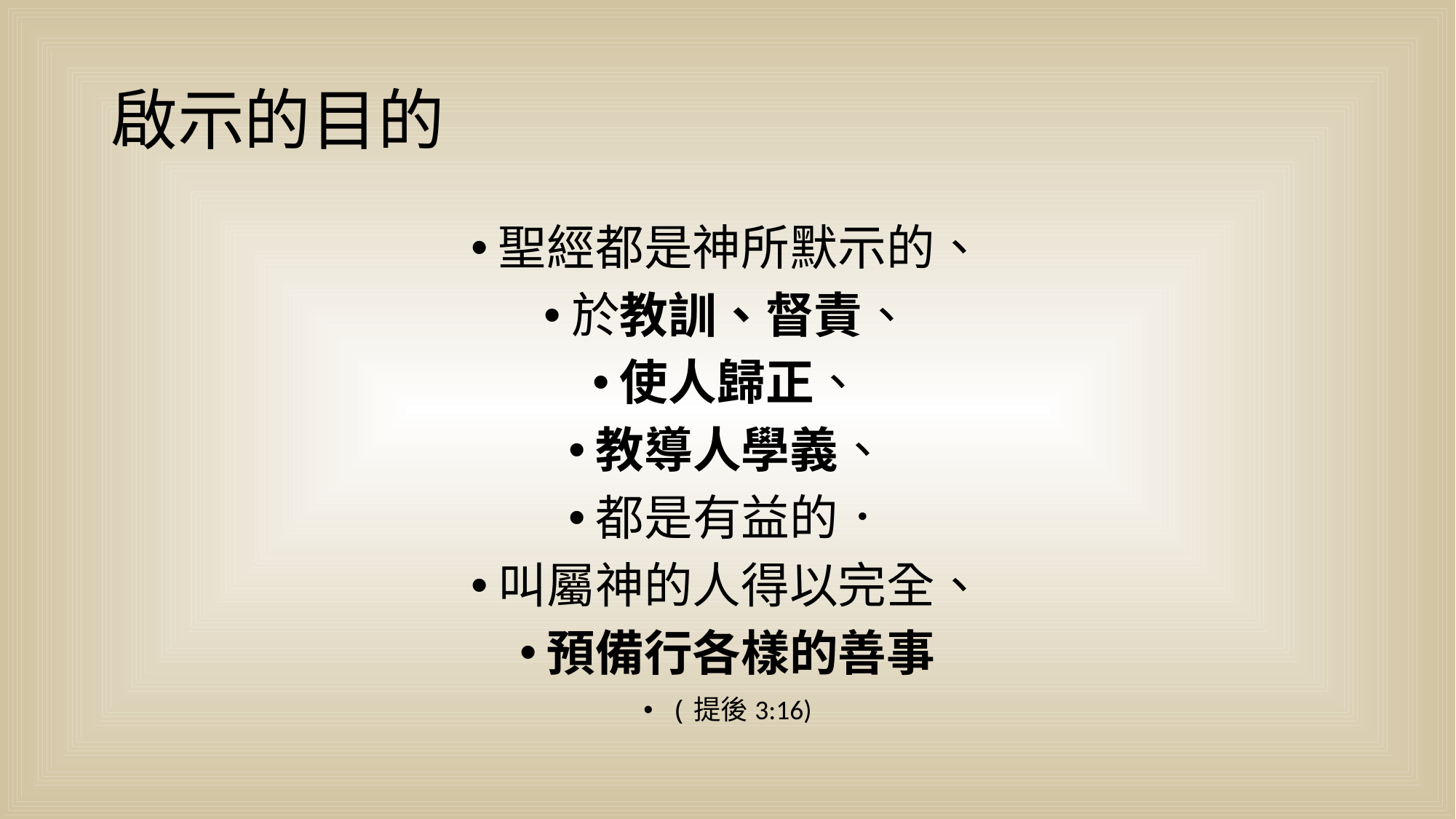

# 啟示的目的
聖經都是神所默示的、
於教訓、督責、
使人歸正、
教導人學義、
都是有益的．
叫屬神的人得以完全、
預備行各樣的善事
(提後3:16)